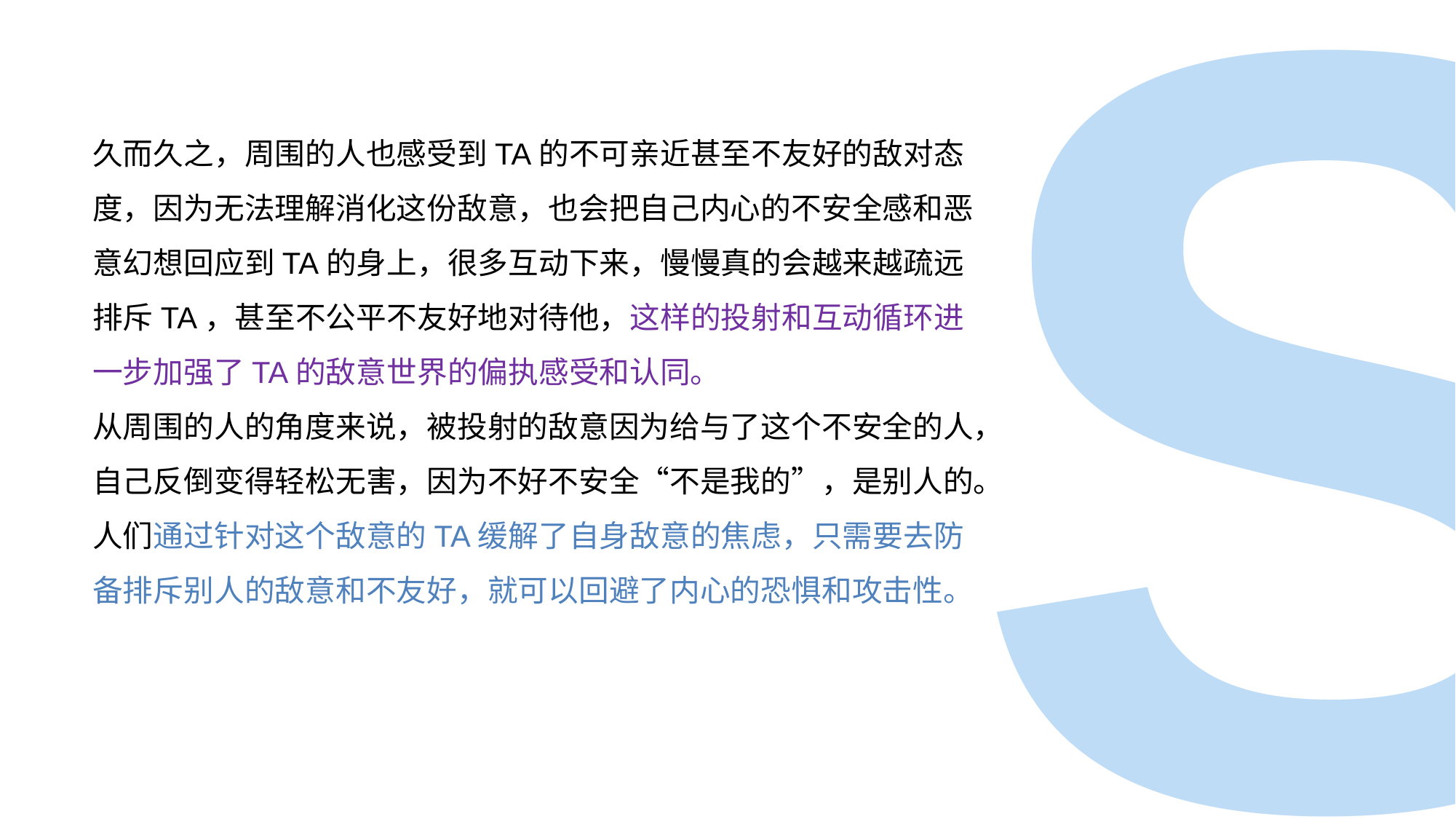

S
久而久之，周围的人也感受到TA的不可亲近甚至不友好的敌对态度，因为无法理解消化这份敌意，也会把自己内心的不安全感和恶意幻想回应到TA的身上，很多互动下来，慢慢真的会越来越疏远排斥TA，甚至不公平不友好地对待他，这样的投射和互动循环进一步加强了TA的敌意世界的偏执感受和认同。
从周围的人的角度来说，被投射的敌意因为给与了这个不安全的人，自己反倒变得轻松无害，因为不好不安全“不是我的”，是别人的。人们通过针对这个敌意的TA缓解了自身敌意的焦虑，只需要去防备排斥别人的敌意和不友好，就可以回避了内心的恐惧和攻击性。